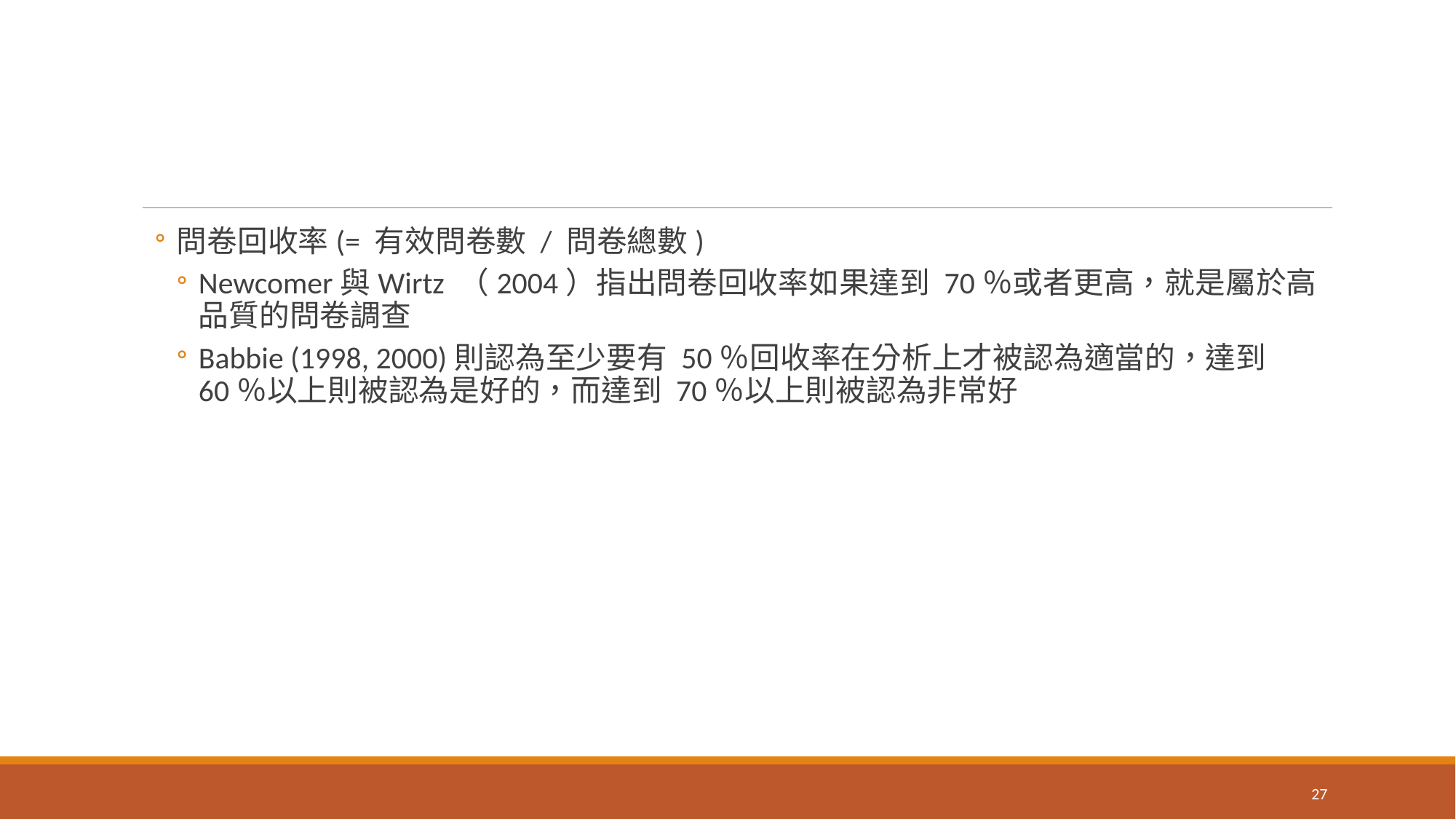

#
問卷回收率(= 有效問卷數 / 問卷總數)
Newcomer與Wirtz （2004）指出問卷回收率如果達到 70％或者更高，就是屬於高品質的問卷調查
Babbie (1998, 2000)則認為至少要有 50％回收率在分析上才被認為適當的，達到 60％以上則被認為是好的，而達到 70％以上則被認為非常好
27